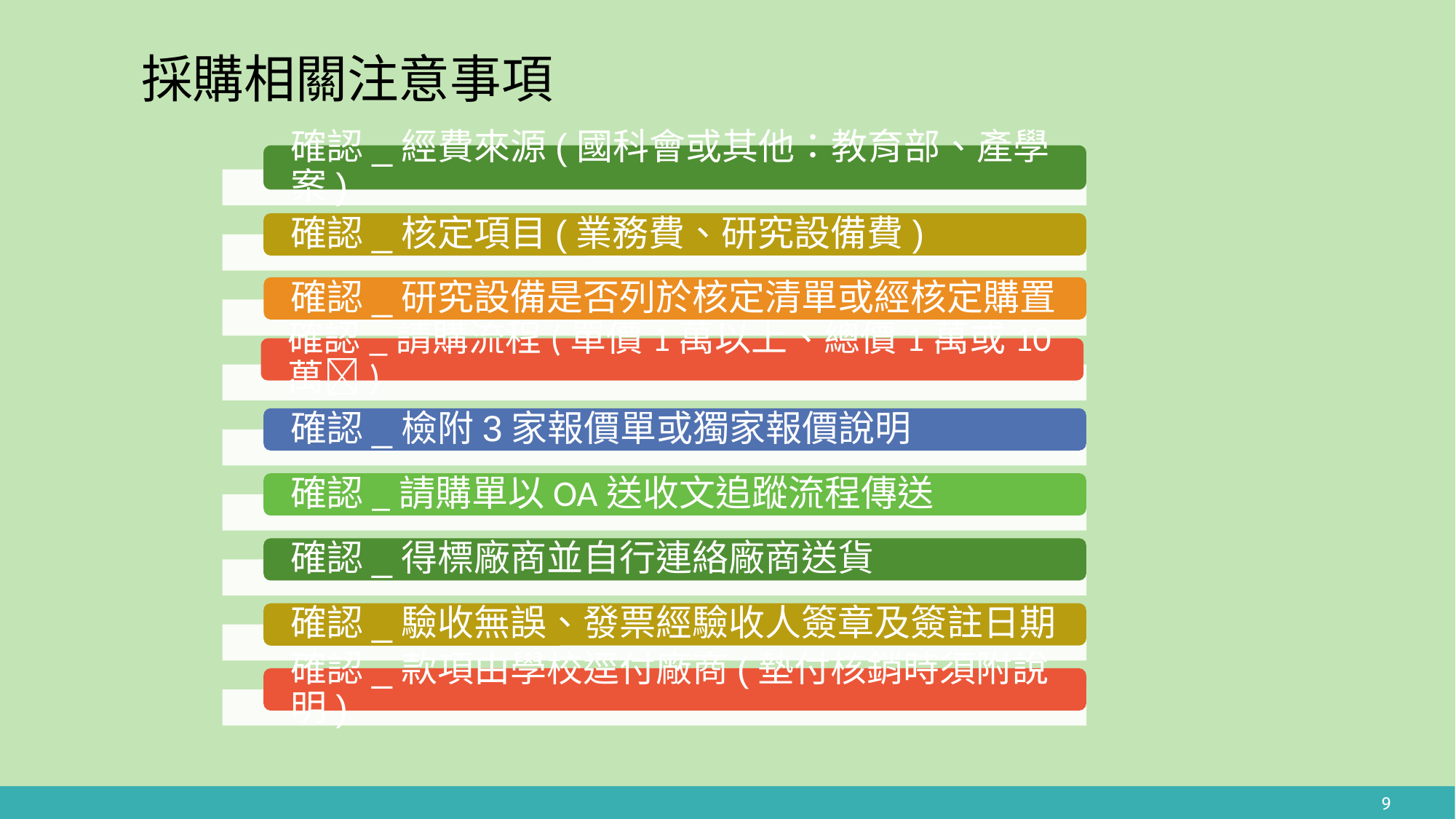

# 採購相關注意事項
確認_經費來源(國科會或其他：教育部、產學案)
確認_核定項目(業務費、研究設備費)
確認_研究設備是否列於核定清單或經核定購置
確認_請購流程(單價1萬以上、總價1萬或10萬↑)
確認_檢附3家報價單或獨家報價說明
確認_請購單以OA送收文追蹤流程傳送
確認_得標廠商並自行連絡廠商送貨
確認_驗收無誤、發票經驗收人簽章及簽註日期
確認_款項由學校逕付廠商(墊付核銷時須附說明)
9